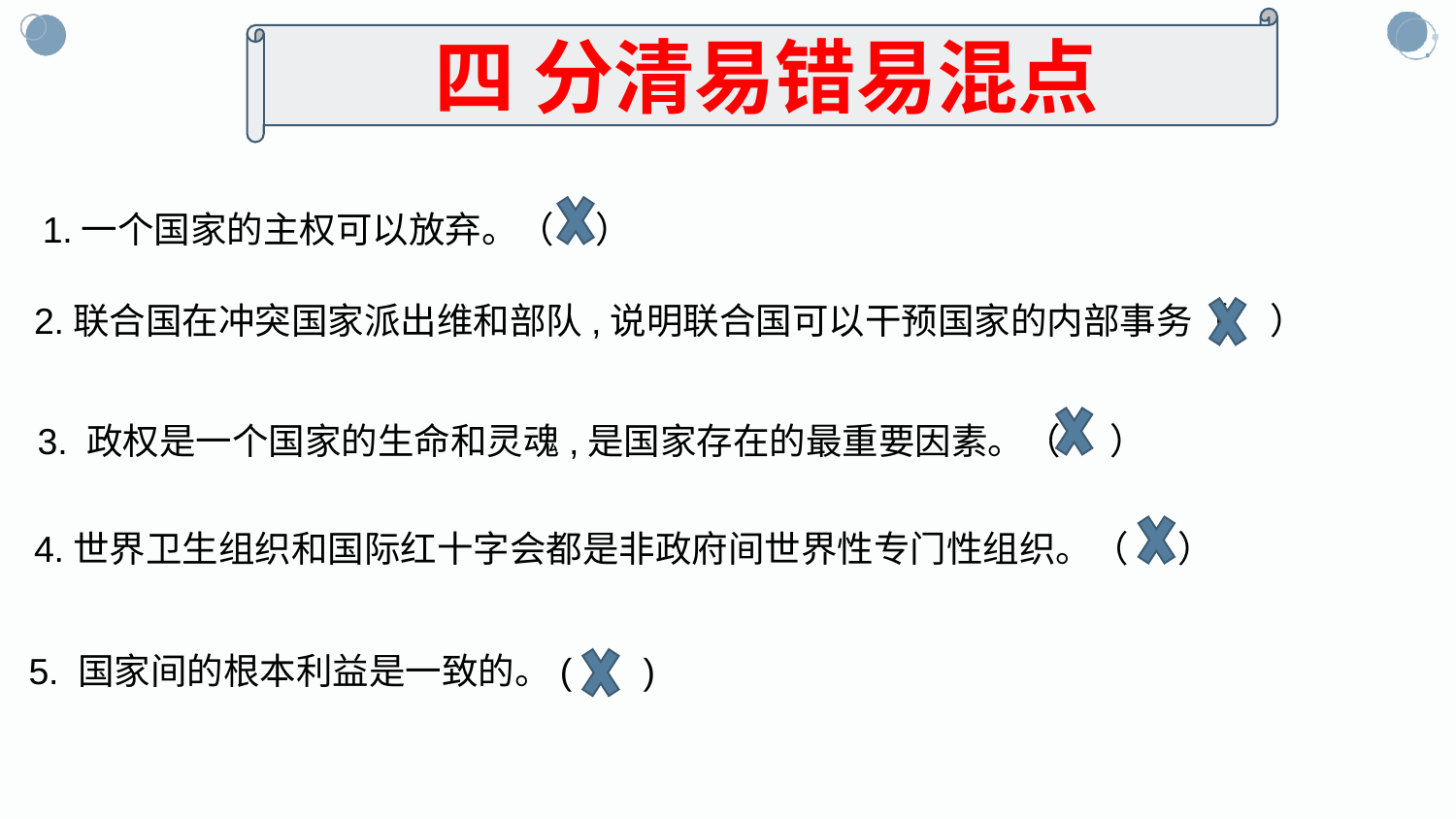

四 分清易错易混点
1.一个国家的主权可以放弃。（     ）

2.联合国在冲突国家派出维和部队,说明联合国可以干预国家的内部事务（     ）
3. 政权是一个国家的生命和灵魂,是国家存在的最重要因素。（      ）

4.世界卫生组织和国际红十字会都是非政府间世界性专门性组织。（      ）

5. 国家间的根本利益是一致的。(       )